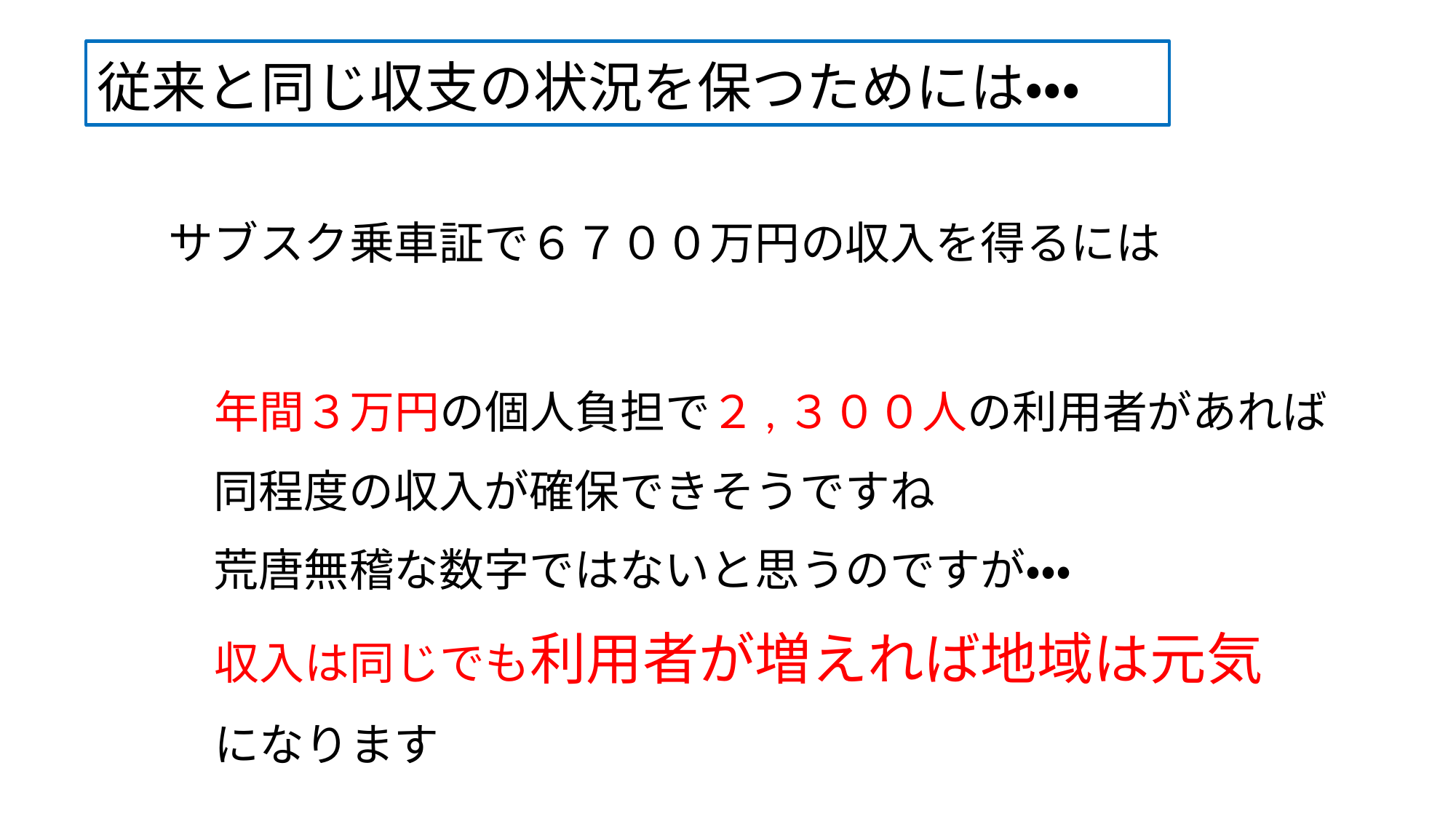

# 従来と同じ収支の状況を保つためには・・・
　サブスク乗車証で６７００万円の収入を得るには

　　年間３万円の個人負担で２,３００人の利用者があれば
　　同程度の収入が確保できそうですね
　　荒唐無稽な数字ではないと思うのですが・・・
　　収入は同じでも利用者が増えれば地域は元気
　　になります